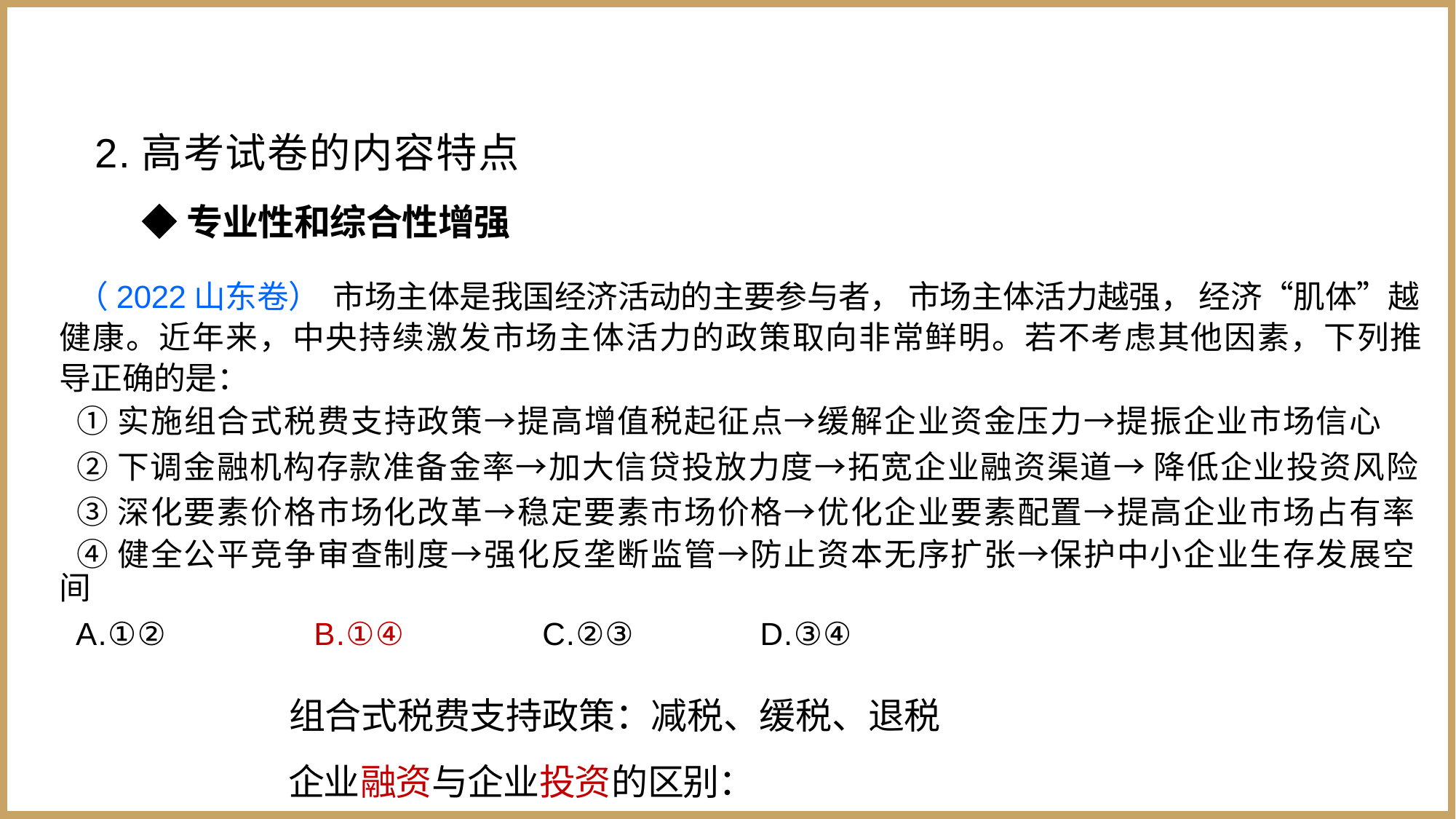

2.高考试卷的内容特点
◆专业性和综合性增强

（2022山东卷） 市场主体是我国经济活动的主要参与者， 市场主体活力越强， 经济“肌体”越 健康。近年来，中央持续激发市场主体活力的政策取向非常鲜明。若不考虑其他因素，下列推 导正确的是：
①实施组合式税费支持政策→提高增值税起征点→缓解企业资金压力→提振企业市场信心
②下调金融机构存款准备金率→加大信贷投放力度→拓宽企业融资渠道→ 降低企业投资风险
③深化要素价格市场化改革→稳定要素市场价格→优化企业要素配置→提高企业市场占有率
④健全公平竞争审查制度→强化反垄断监管→防止资本无序扩张→保护中小企业生存发展空间
A.①②               B.①④              C.②③             D.③④

组合式税费支持政策：减税、缓税、退税
企业融资与企业投资的区别：